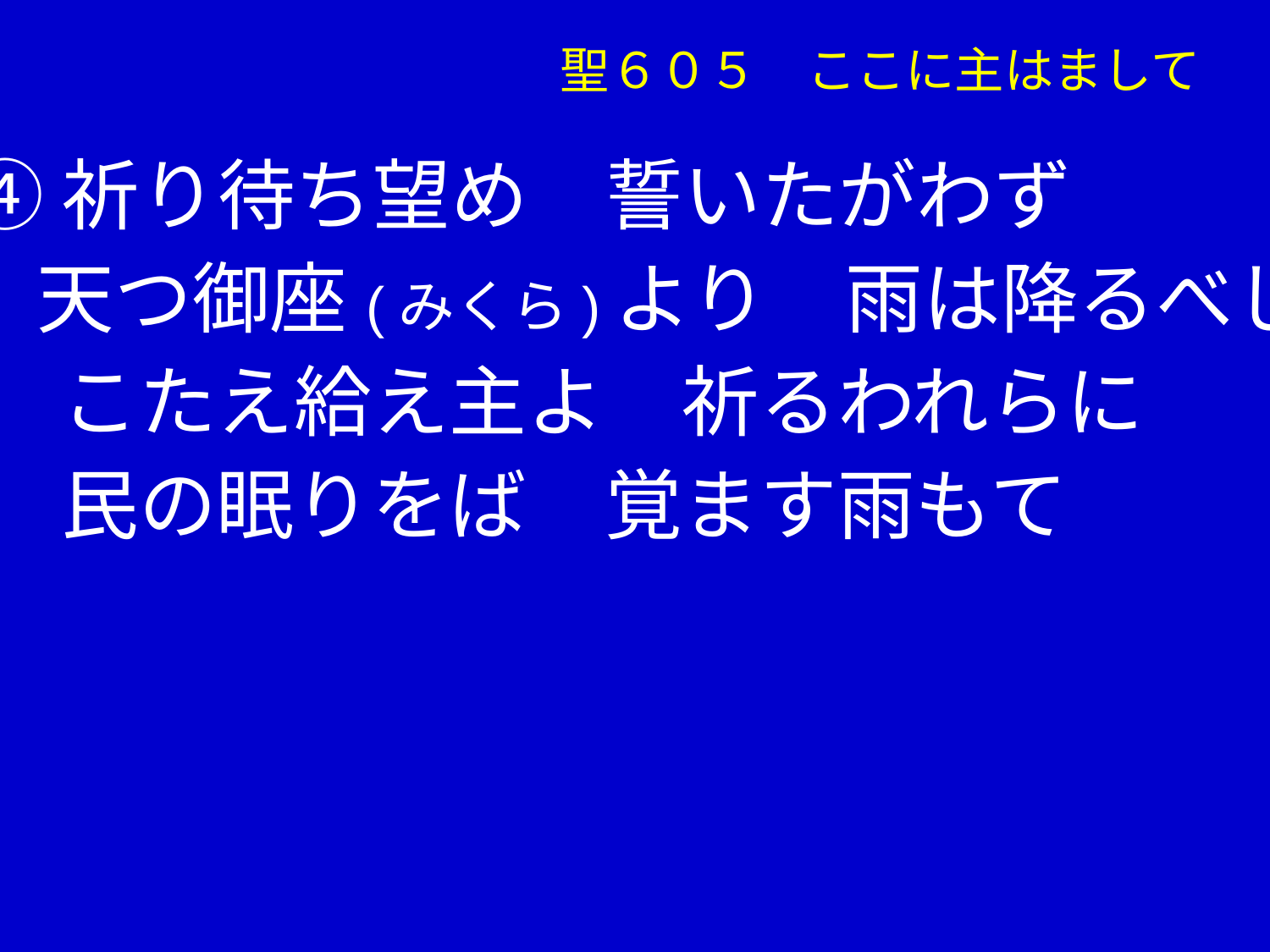

聖６０５　ここに主はまして
④祈り待ち望め　誓いたがわず
   天つ御座(みくら)より　雨は降るべし
　 こたえ給え主よ　祈るわれらに
　 民の眠りをば　覚ます雨もて